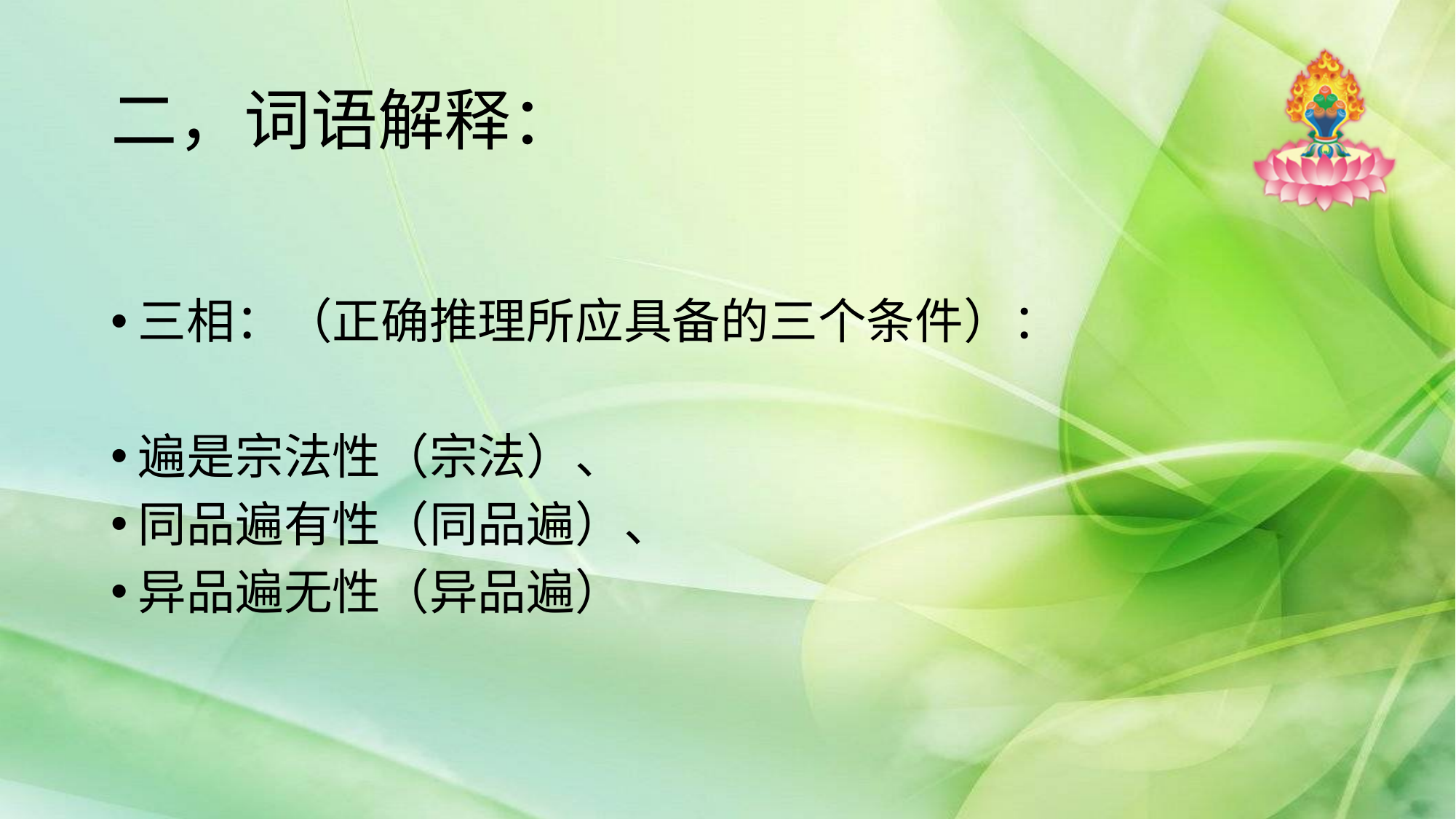

# 二，词语解释：

三相：（正确推理所应具备的三个条件）：

遍是宗法性（宗法）、
同品遍有性（同品遍）、
异品遍无性（异品遍）